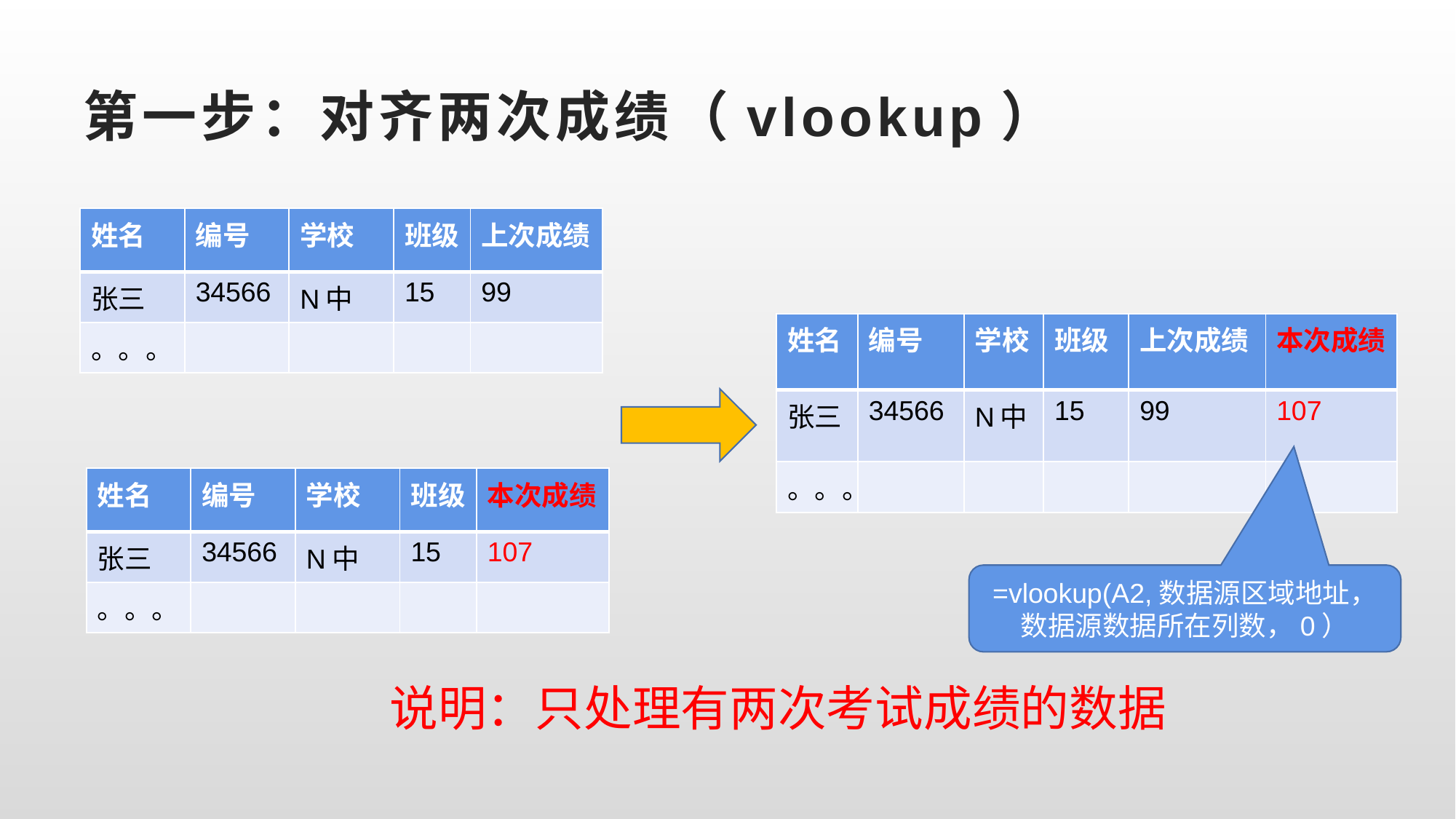

# 第一步：对齐两次成绩（vlookup）
| 姓名 | 编号 | 学校 | 班级 | 上次成绩 |
| --- | --- | --- | --- | --- |
| 张三 | 34566 | N中 | 15 | 99 |
| 。。。 |  |  |  |  |
| 姓名 | 编号 | 学校 | 班级 | 上次成绩 | 本次成绩 |
| --- | --- | --- | --- | --- | --- |
| 张三 | 34566 | N中 | 15 | 99 | 107 |
| 。。。 |  |  |  |  |  |

| 姓名 | 编号 | 学校 | 班级 | 本次成绩 |
| --- | --- | --- | --- | --- |
| 张三 | 34566 | N中 | 15 | 107 |
| 。。。 |  |  |  |  |
=vlookup(A2,数据源区域地址，数据源数据所在列数，0）
说明：只处理有两次考试成绩的数据